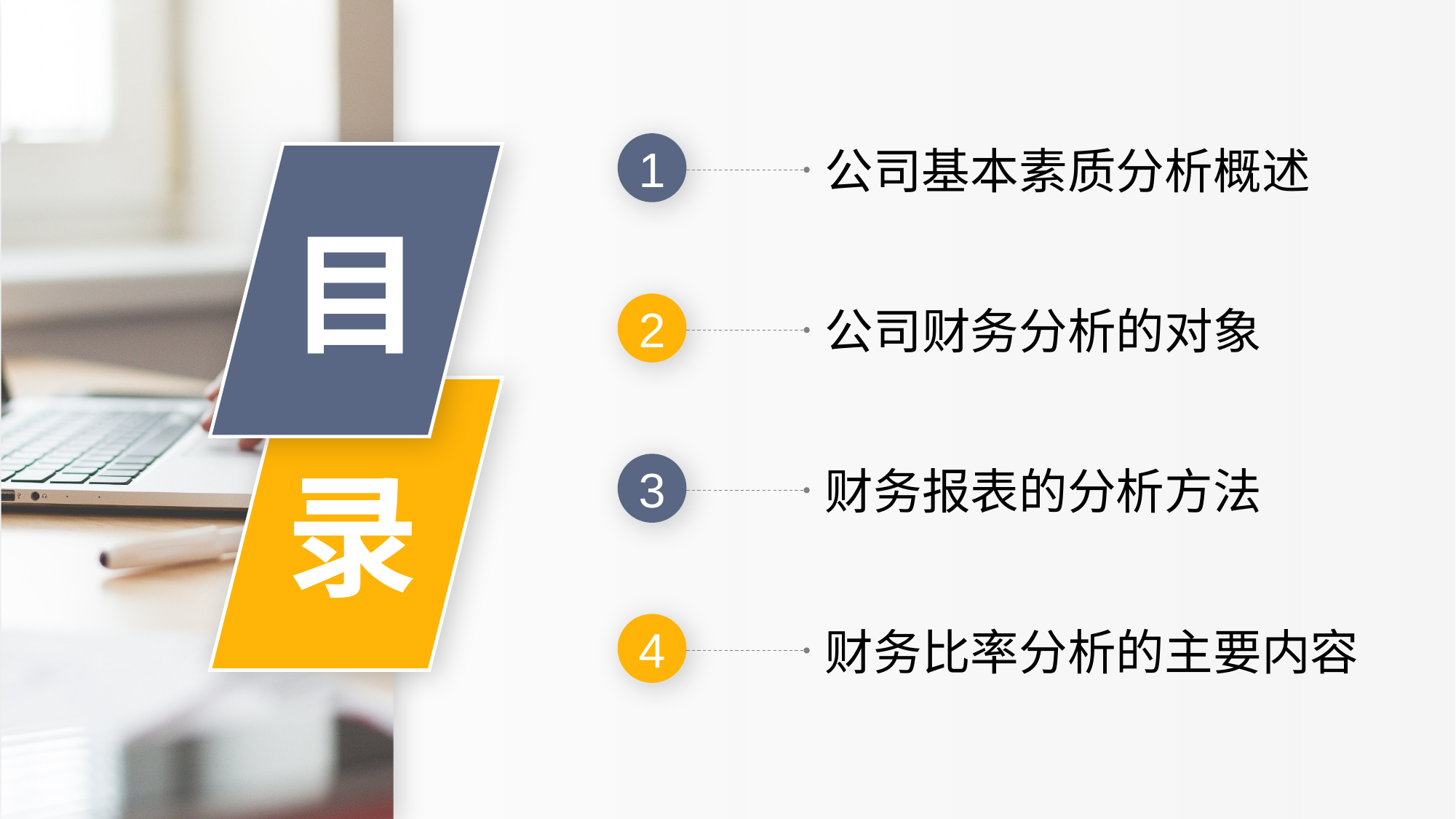

1
公司基本素质分析概述

目
2
公司财务分析的对象

录
3
财务报表的分析方法
4
财务比率分析的主要内容